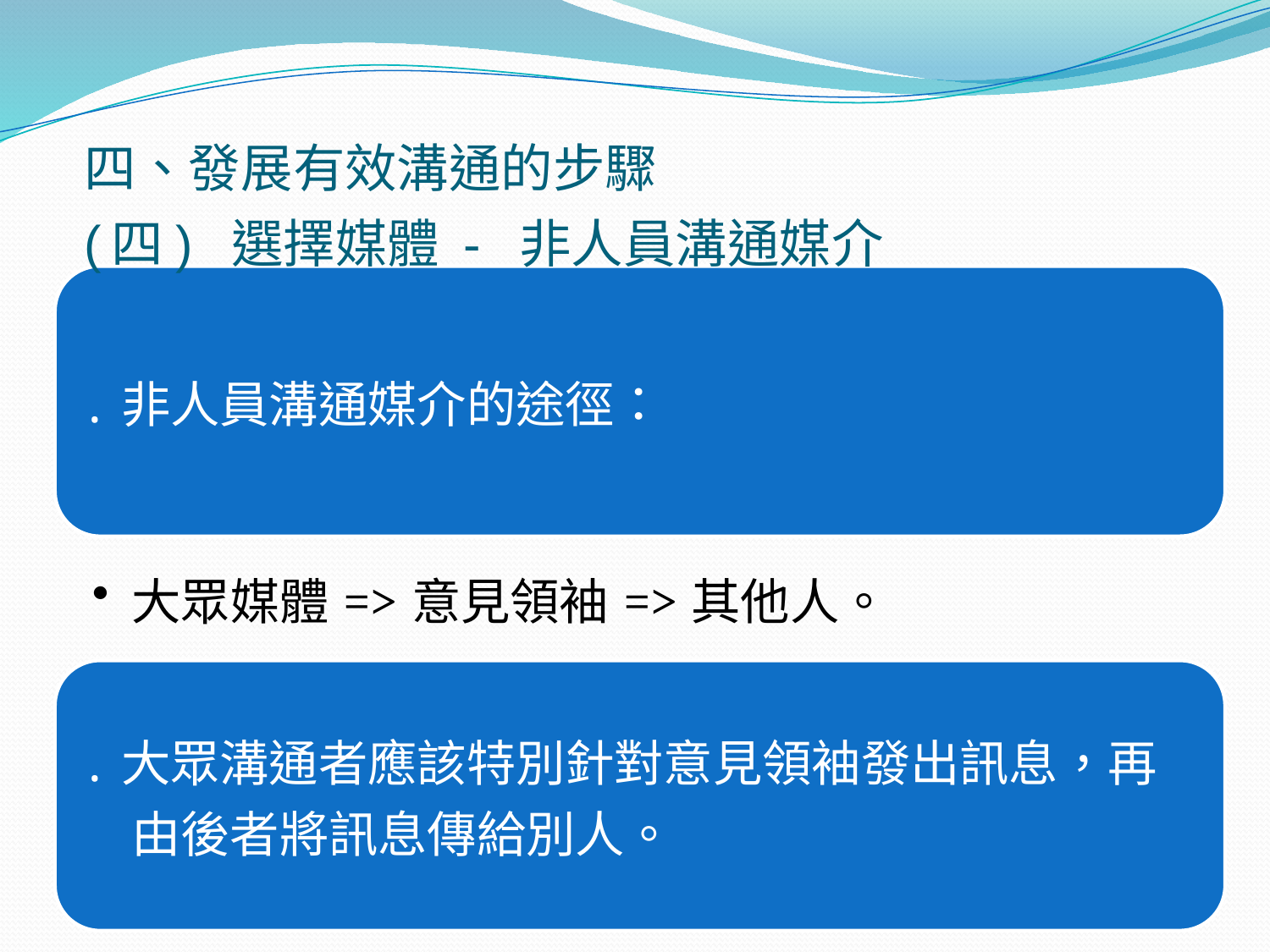

四、發展有效溝通的步驟
(四)  選擇媒體 -  非人員溝通媒介
․非人員溝通媒介的途徑：
大眾媒體=>意見領袖=>其他人。
․大眾溝通者應該特別針對意見領袖發出訊息，再
　由後者將訊息傳給別人。
27